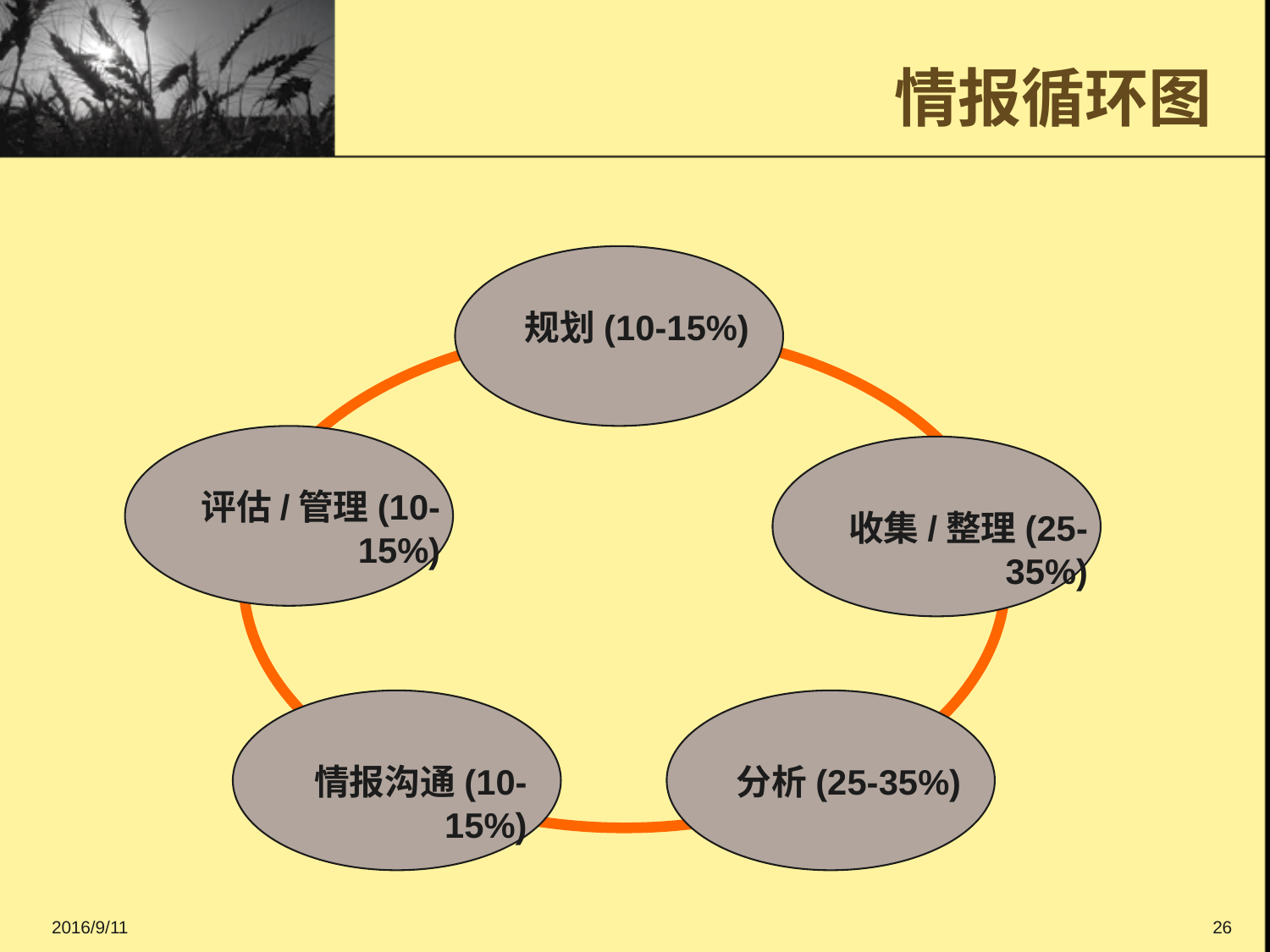

# 情报循环图

规划(10-15%)

评估/管理(10-15%)

收集/整理(25-35%)

情报沟通(10-15%)

分析(25-35%)

2016/9/11

26